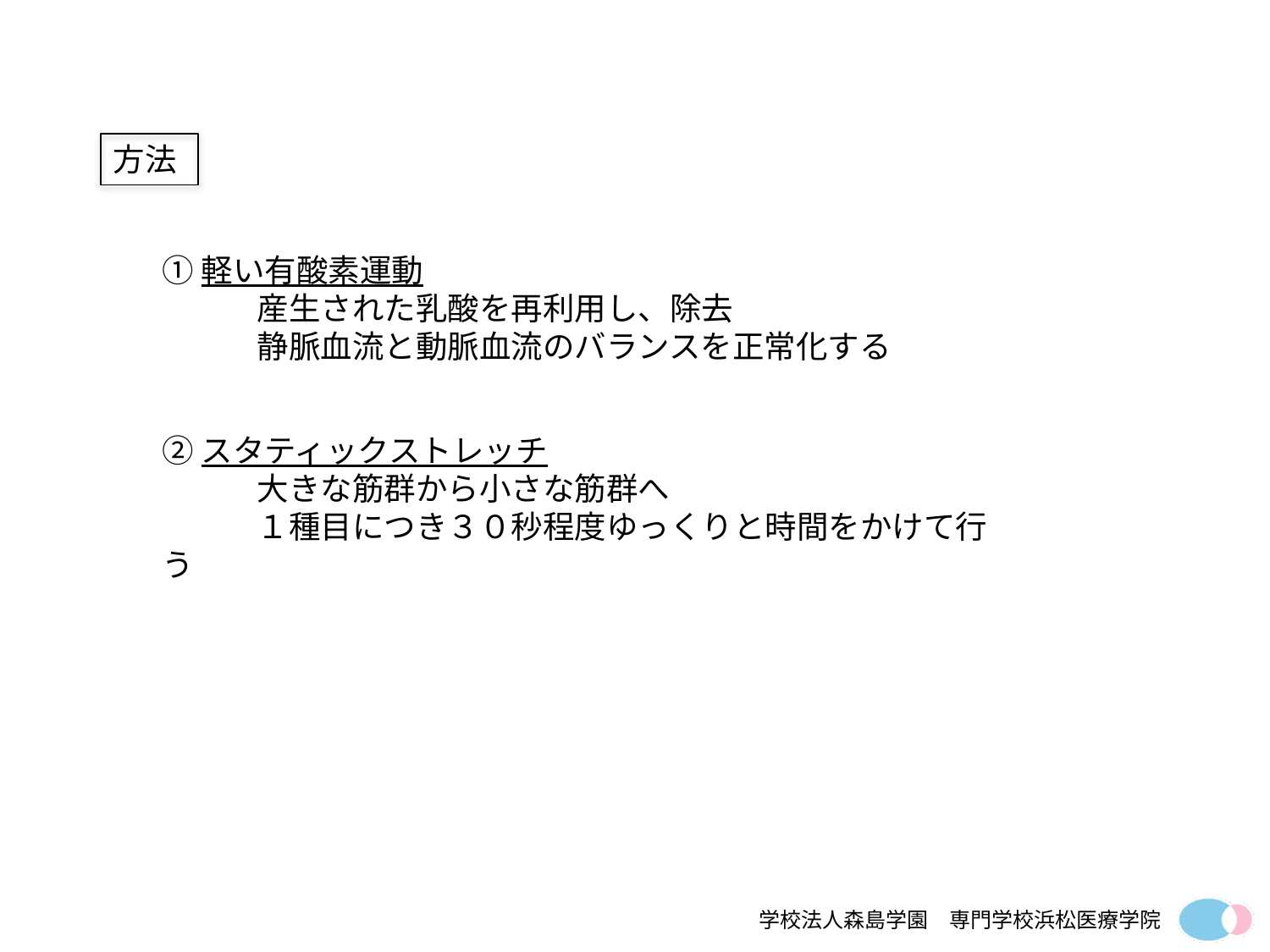

方法

①軽い有酸素運動
　　　産生された乳酸を再利用し、除去
　　　静脈血流と動脈血流のバランスを正常化する
②スタティックストレッチ
　　　大きな筋群から小さな筋群へ
　　　１種目につき３０秒程度ゆっくりと時間をかけて行う